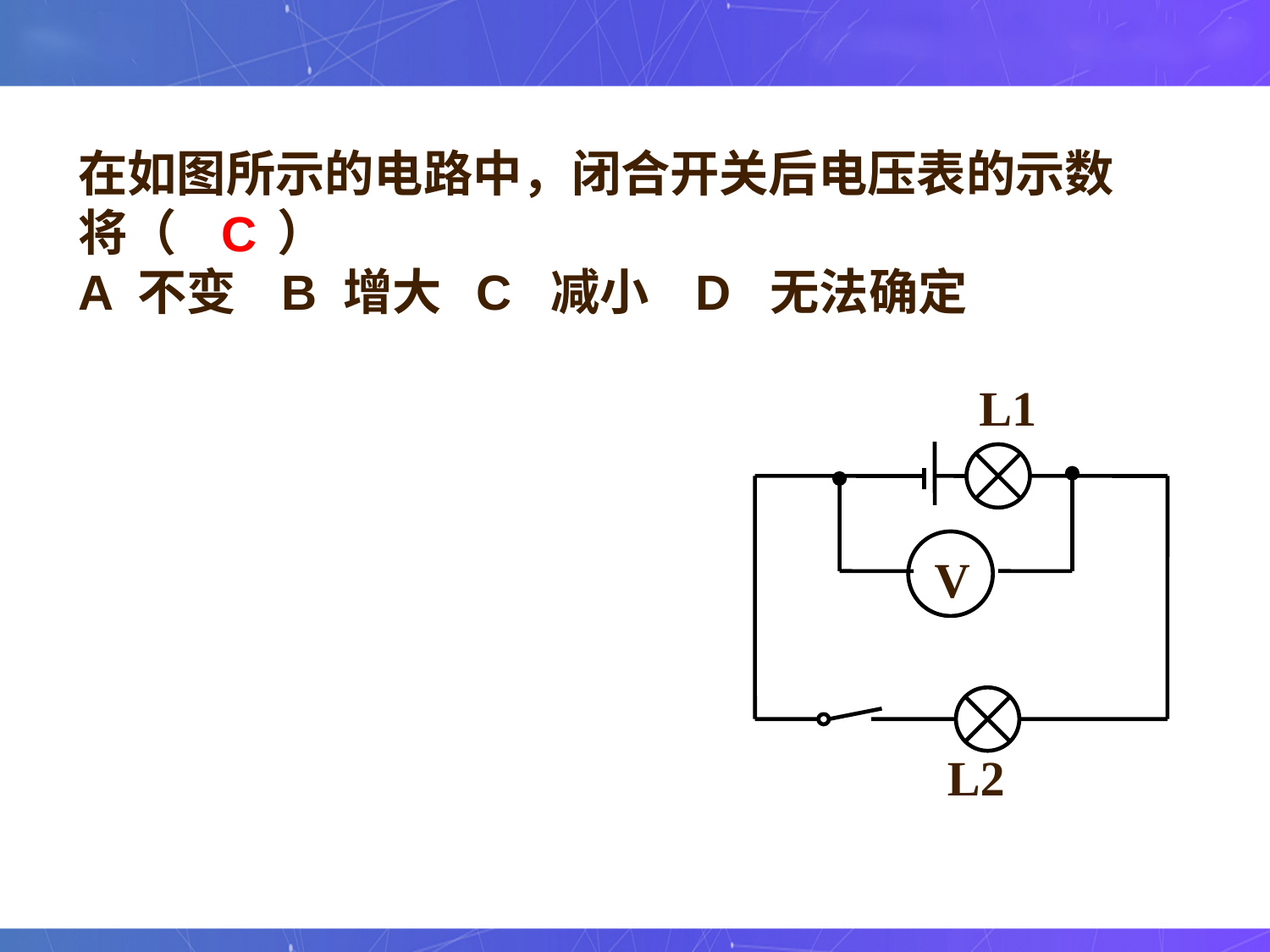

在如图所示的电路中，闭合开关后电压表的示数
将（         ）
A 不变   B 增大  C  减小   D  无法确定
 C
L1

V

L2